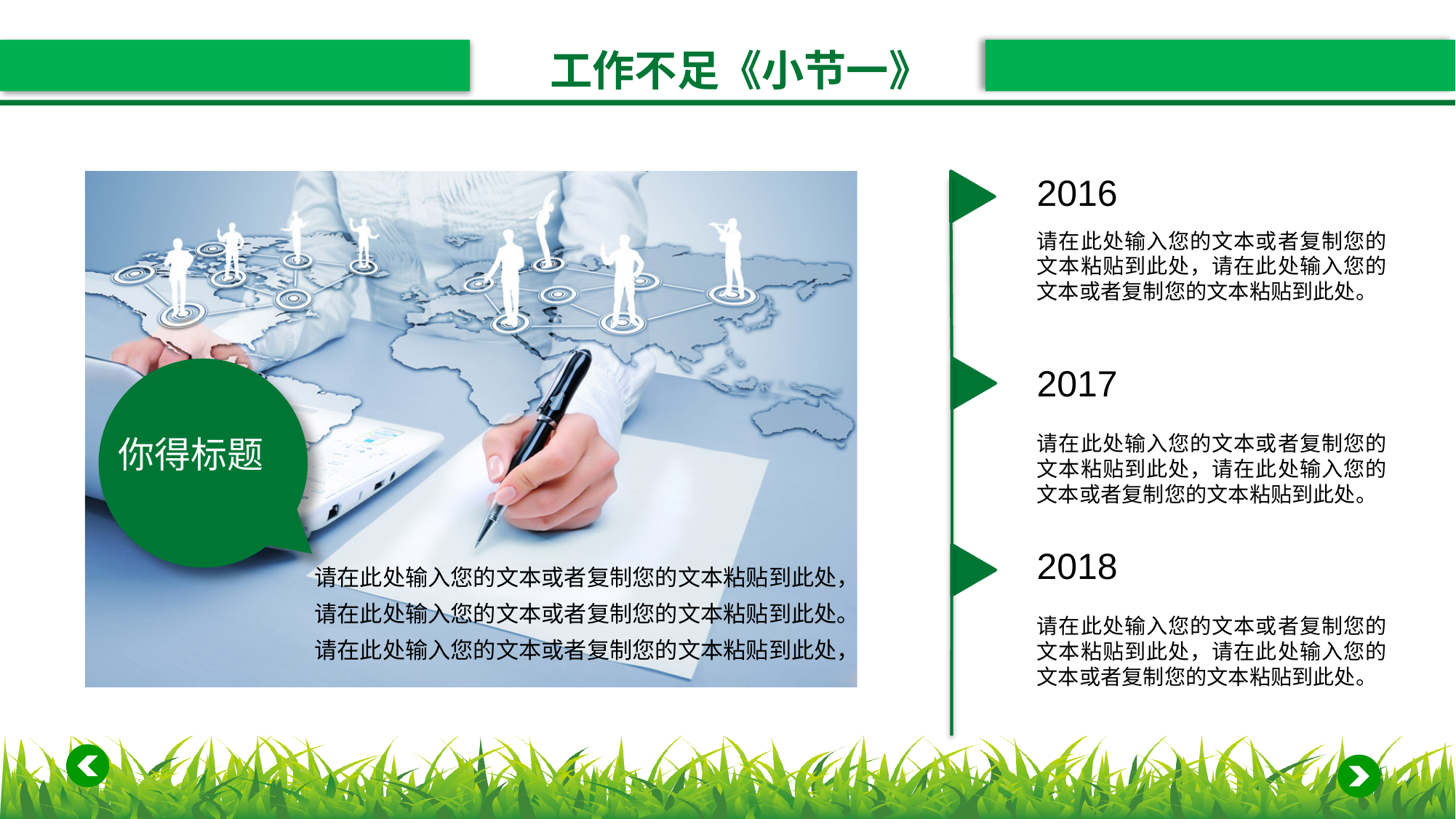

工作不足《小节一》
2016

请在此处输入您的文本或者复制您的文本粘贴到此处，请在此处输入您的文本或者复制您的文本粘贴到此处。
2017

你得标题
请在此处输入您的文本或者复制您的文本粘贴到此处，请在此处输入您的文本或者复制您的文本粘贴到此处。

2018

请在此处输入您的文本或者复制您的文本粘贴到此处，
请在此处输入您的文本或者复制您的文本粘贴到此处。
请在此处输入您的文本或者复制您的文本粘贴到此处，
请在此处输入您的文本或者复制您的文本粘贴到此处，请在此处输入您的文本或者复制您的文本粘贴到此处。